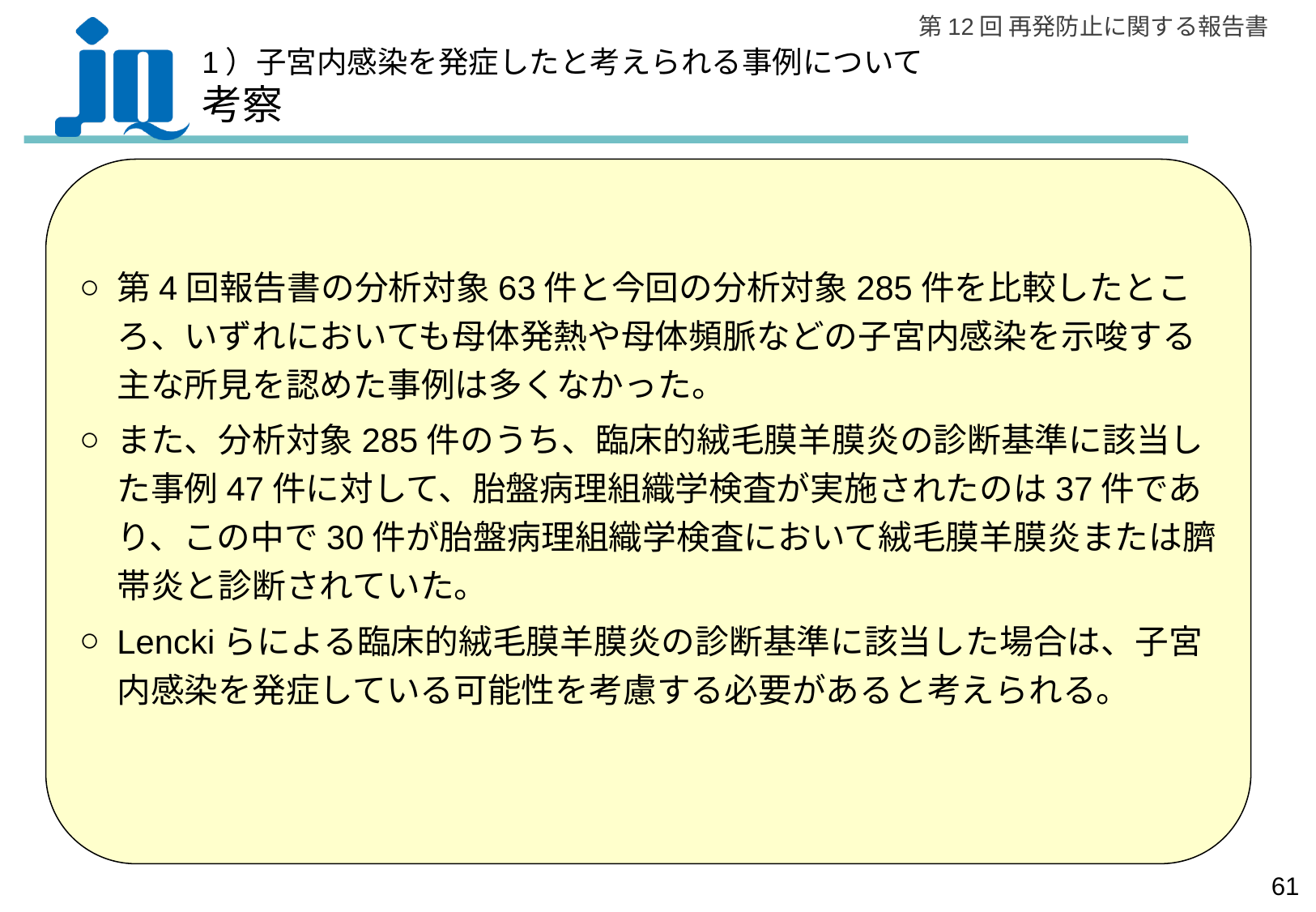

# 1）子宮内感染を発症したと考えられる事例について 考察
第4回報告書の分析対象63件と今回の分析対象285件を比較したところ、いずれにおいても母体発熱や母体頻脈などの子宮内感染を示唆する主な所見を認めた事例は多くなかった。
また、分析対象285件のうち、臨床的絨毛膜羊膜炎の診断基準に該当した事例47件に対して、胎盤病理組織学検査が実施されたのは37件であり、この中で30件が胎盤病理組織学検査において絨毛膜羊膜炎または臍帯炎と診断されていた。
Lenckiらによる臨床的絨毛膜羊膜炎の診断基準に該当した場合は、子宮内感染を発症している可能性を考慮する必要があると考えられる。

61